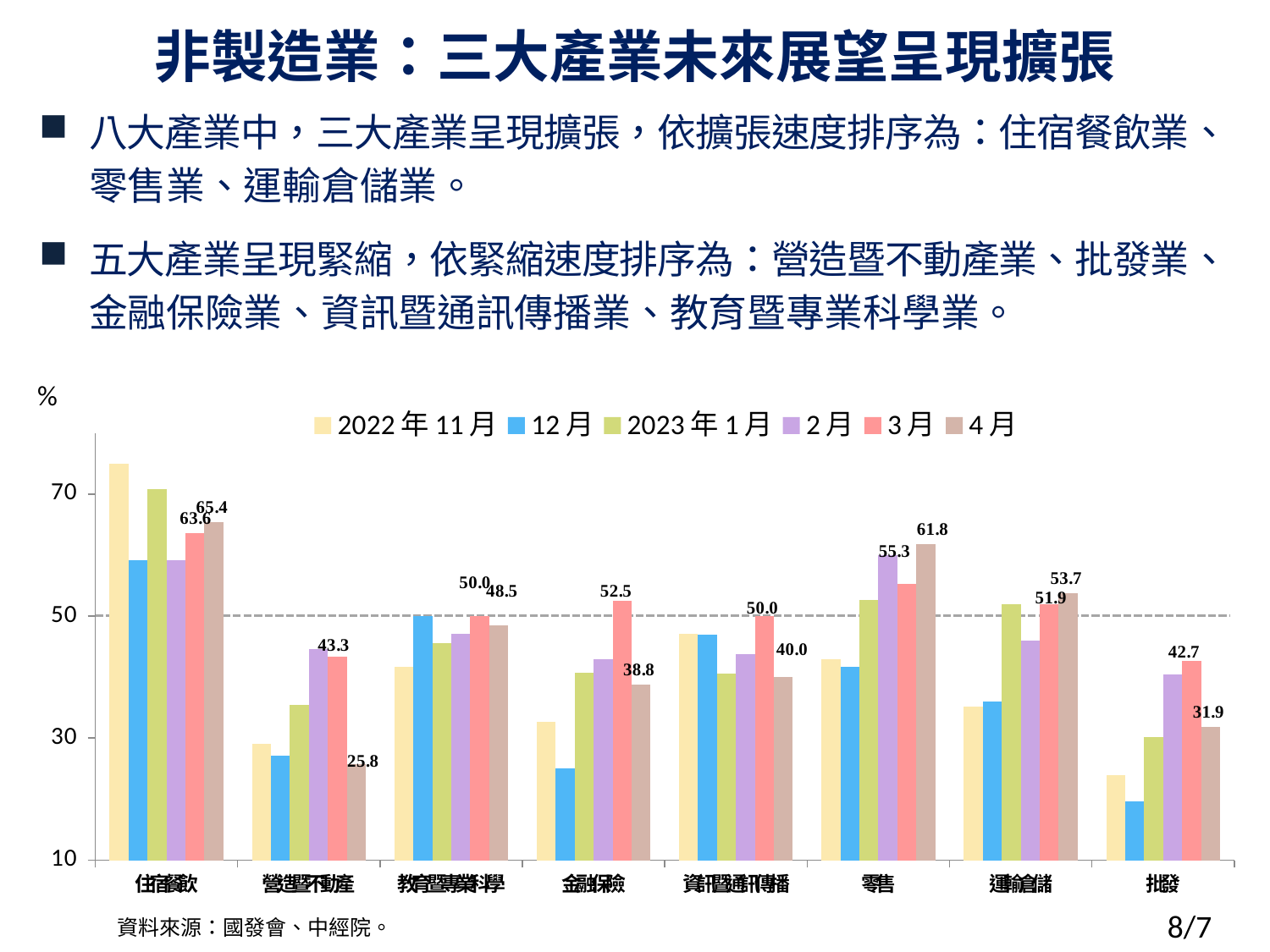

# 非製造業：三大產業未來展望呈現擴張
八大產業中，三大產業呈現擴張，依擴張速度排序為：住宿餐飲業、零售業、運輸倉儲業。
五大產業呈現緊縮，依緊縮速度排序為：營造暨不動產業、批發業、金融保險業、資訊暨通訊傳播業、教育暨專業科學業。
%

### Chart

| Category | 2022年11月 | 12月 | 2023年1月 | 2月 | 3月 | 4月 |
|---|---|---|---|---|---|---|
| 住宿餐飲 | 75.0 | 59.1 | 70.8 | 59.1 | 63.6 | 65.4 |
| 營造暨不動產 | 29.0 | 27.1 | 35.5 | 44.6 | 43.3 | 25.8 |
| 教育暨專業科學 | 41.7 | 50.0 | 45.6 | 47.1 | 50.0 | 48.5 |
| 金融保險 | 32.6 | 25.0 | 40.7 | 42.9 | 52.5 | 38.8 |
| 資訊暨通訊傳播 | 47.1 | 46.9 | 40.6 | 43.8 | 50.0 | 40.0 |
| 零售 | 42.9 | 41.7 | 52.6 | 60.0 | 55.3 | 61.8 |
| 運輸倉儲 | 35.2 | 36.0 | 51.9 | 46.0 | 51.9 | 53.7 |
| 批發 | 24.0 | 19.6 | 30.2 | 40.4 | 42.7 | 31.9 |
資料來源：國發會、中經院。